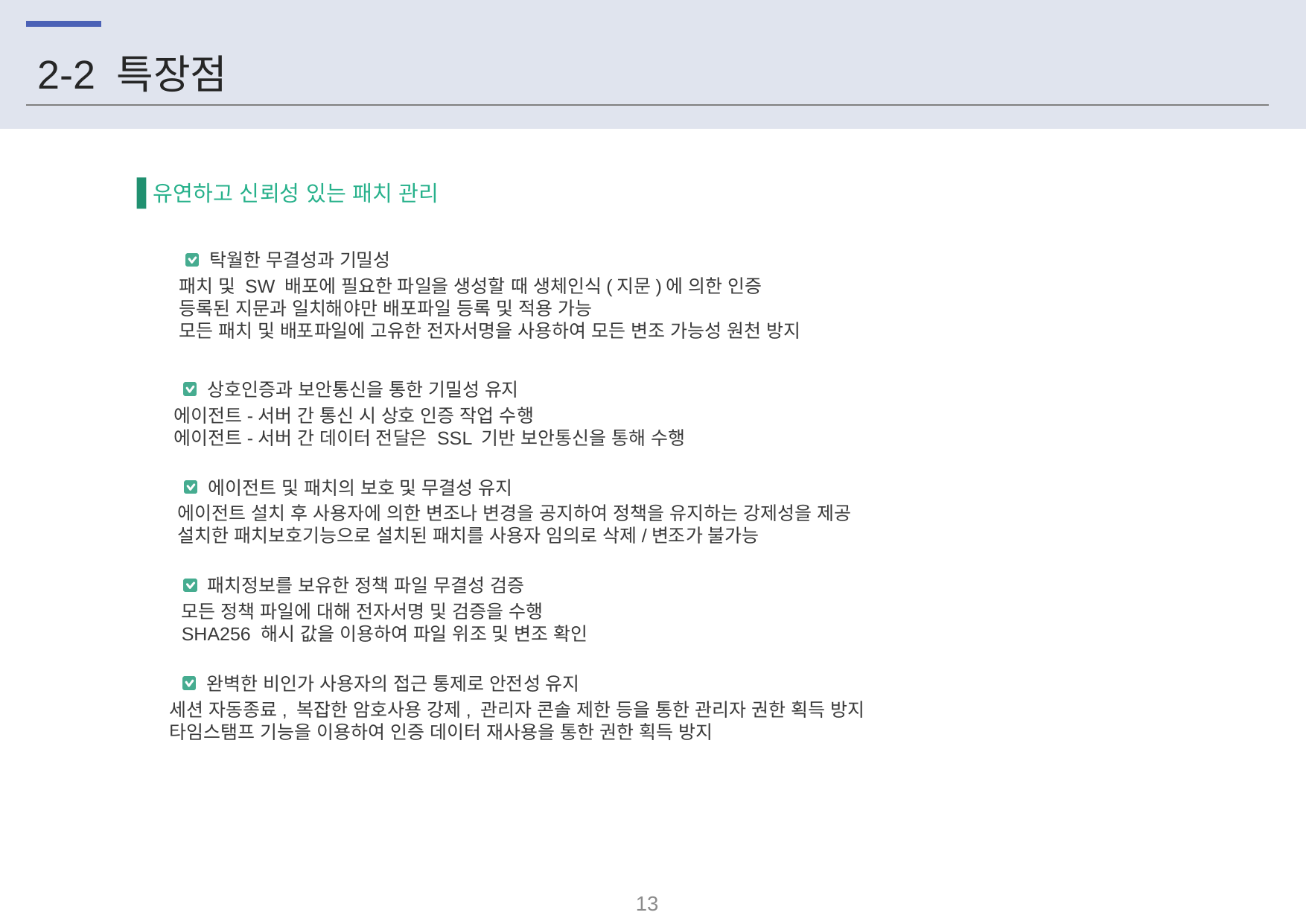

# 2-2 특장점
유연하고 신뢰성 있는 패치 관리

탁월한 무결성과 기밀성
패치 및 SW 배포에 필요한 파일을 생성할 때 생체인식(지문)에 의한 인증
등록된 지문과 일치해야만 배포파일 등록 및 적용 가능
모든 패치 및 배포파일에 고유한 전자서명을 사용하여 모든 변조 가능성 원천 방지
상호인증과 보안통신을 통한 기밀성 유지
에이전트-서버 간 통신 시 상호 인증 작업 수행
에이전트-서버 간 데이터 전달은 SSL 기반 보안통신을 통해 수행
에이전트 및 패치의 보호 및 무결성 유지
에이전트 설치 후 사용자에 의한 변조나 변경을 공지하여 정책을 유지하는 강제성을 제공
설치한 패치보호기능으로 설치된 패치를 사용자 임의로 삭제/변조가 불가능
패치정보를 보유한 정책 파일 무결성 검증
모든 정책 파일에 대해 전자서명 및 검증을 수행
SHA256 해시 값을 이용하여 파일 위조 및 변조 확인
완벽한 비인가 사용자의 접근 통제로 안전성 유지
세션 자동종료, 복잡한 암호사용 강제, 관리자 콘솔 제한 등을 통한 관리자 권한 획득 방지
타임스탬프 기능을 이용하여 인증 데이터 재사용을 통한 권한 획득 방지
13